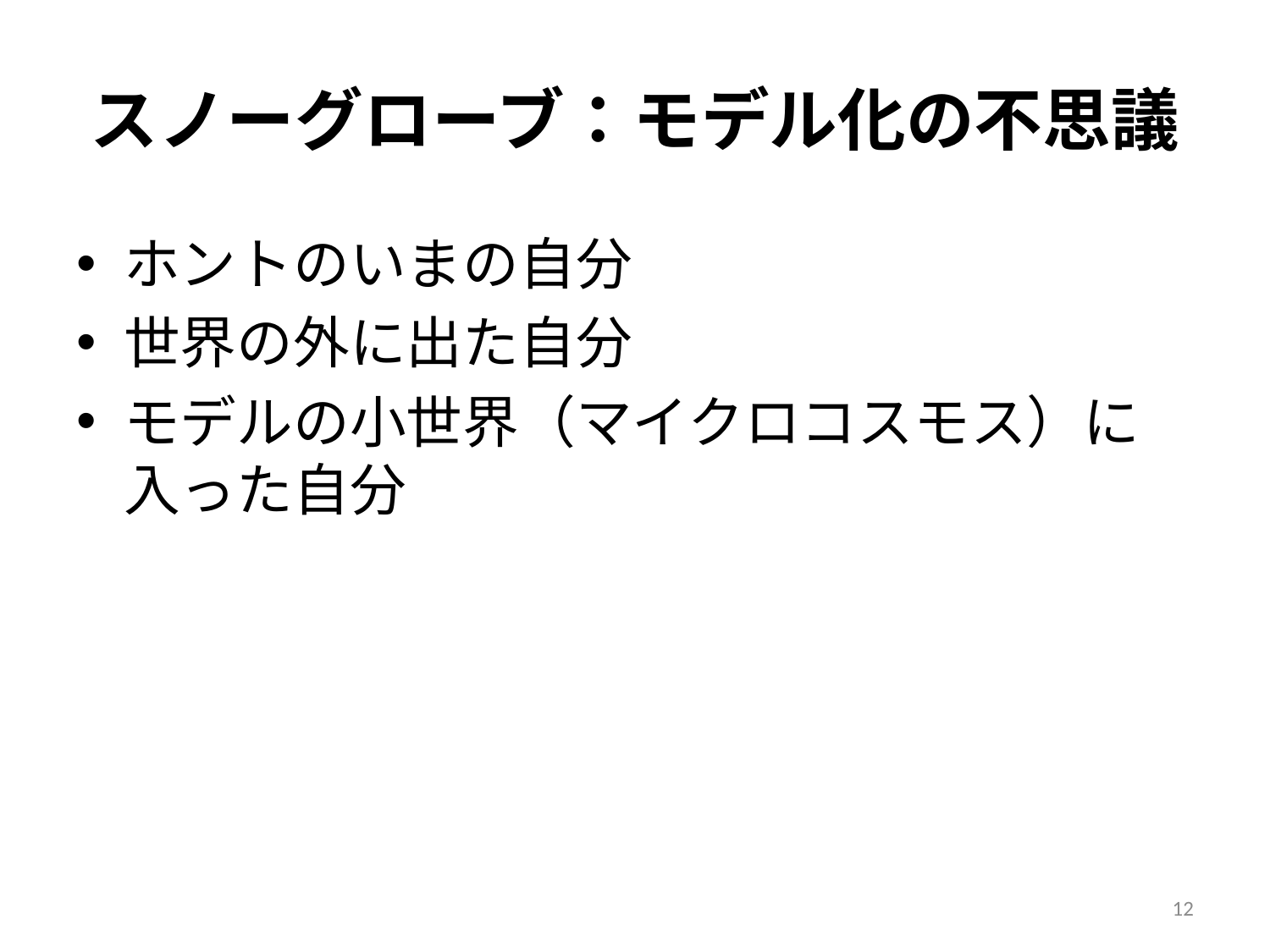

# スノーグローブ：モデル化の不思議
ホントのいまの自分
世界の外に出た自分
モデルの小世界（マイクロコスモス）に入った自分
12